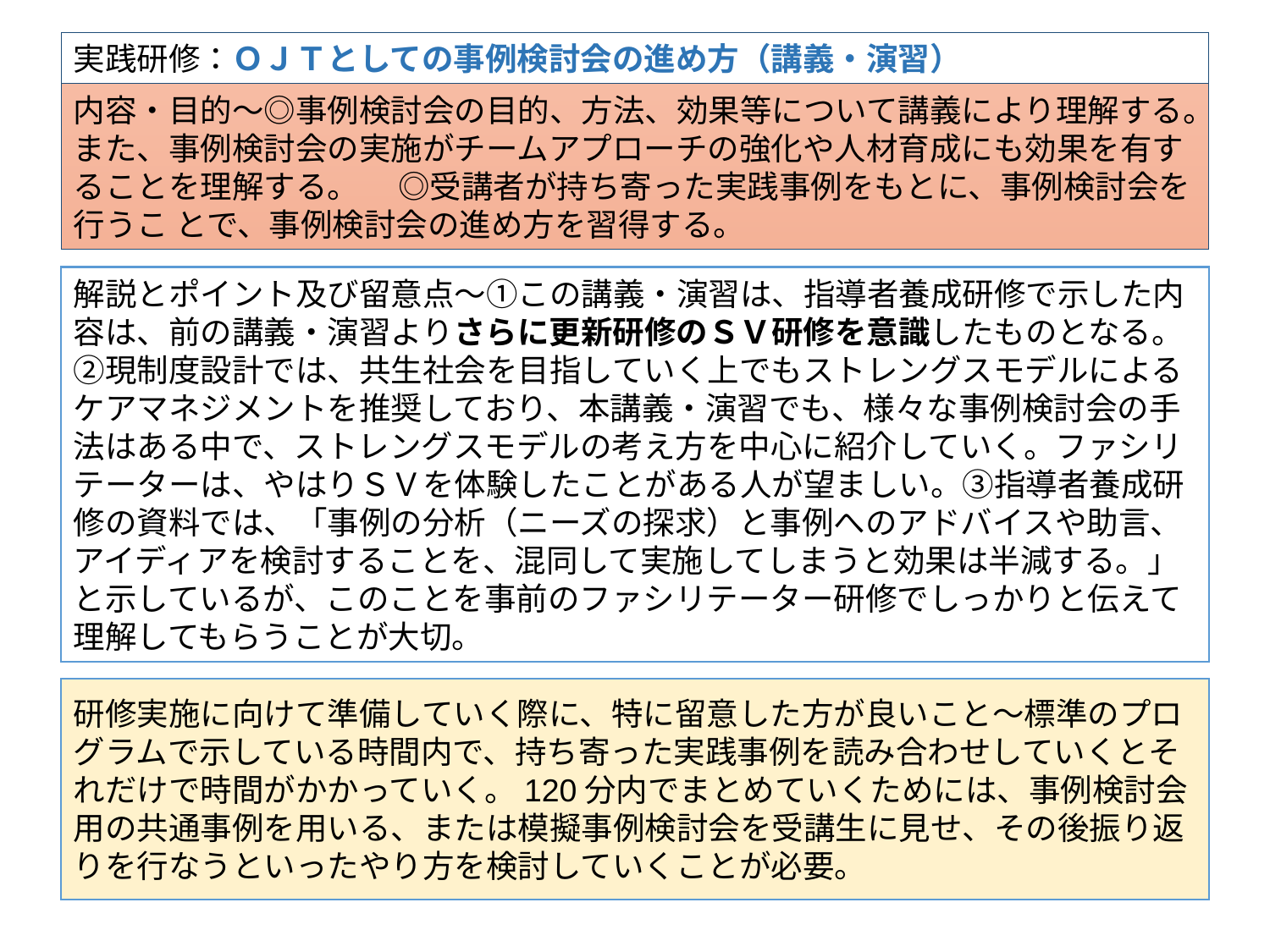

実践研修：ＯＪＴとしての事例検討会の進め方（講義・演習）
内容・目的～◎事例検討会の目的、方法、効果等について講義により理解する。また、事例検討会の実施がチームアプローチの強化や人材育成にも効果を有することを理解する。 　◎受講者が持ち寄った実践事例をもとに、事例検討会を行うこ とで、事例検討会の進め方を習得する。
解説とポイント及び留意点～①この講義・演習は、指導者養成研修で示した内容は、前の講義・演習よりさらに更新研修のＳＶ研修を意識したものとなる。②現制度設計では、共生社会を目指していく上でもストレングスモデルによるケアマネジメントを推奨しており、本講義・演習でも、様々な事例検討会の手法はある中で、ストレングスモデルの考え方を中心に紹介していく。ファシリテーターは、やはりＳＶを体験したことがある人が望ましい。③指導者養成研修の資料では、「事例の分析（ニーズの探求）と事例へのアドバイスや助言、アイディアを検討することを、混同して実施してしまうと効果は半減する。」と示しているが、このことを事前のファシリテーター研修でしっかりと伝えて理解してもらうことが大切。
研修実施に向けて準備していく際に、特に留意した方が良いこと～標準のプログラムで示している時間内で、持ち寄った実践事例を読み合わせしていくとそれだけで時間がかかっていく。120分内でまとめていくためには、事例検討会用の共通事例を用いる、または模擬事例検討会を受講生に見せ、その後振り返りを行なうといったやり方を検討していくことが必要。